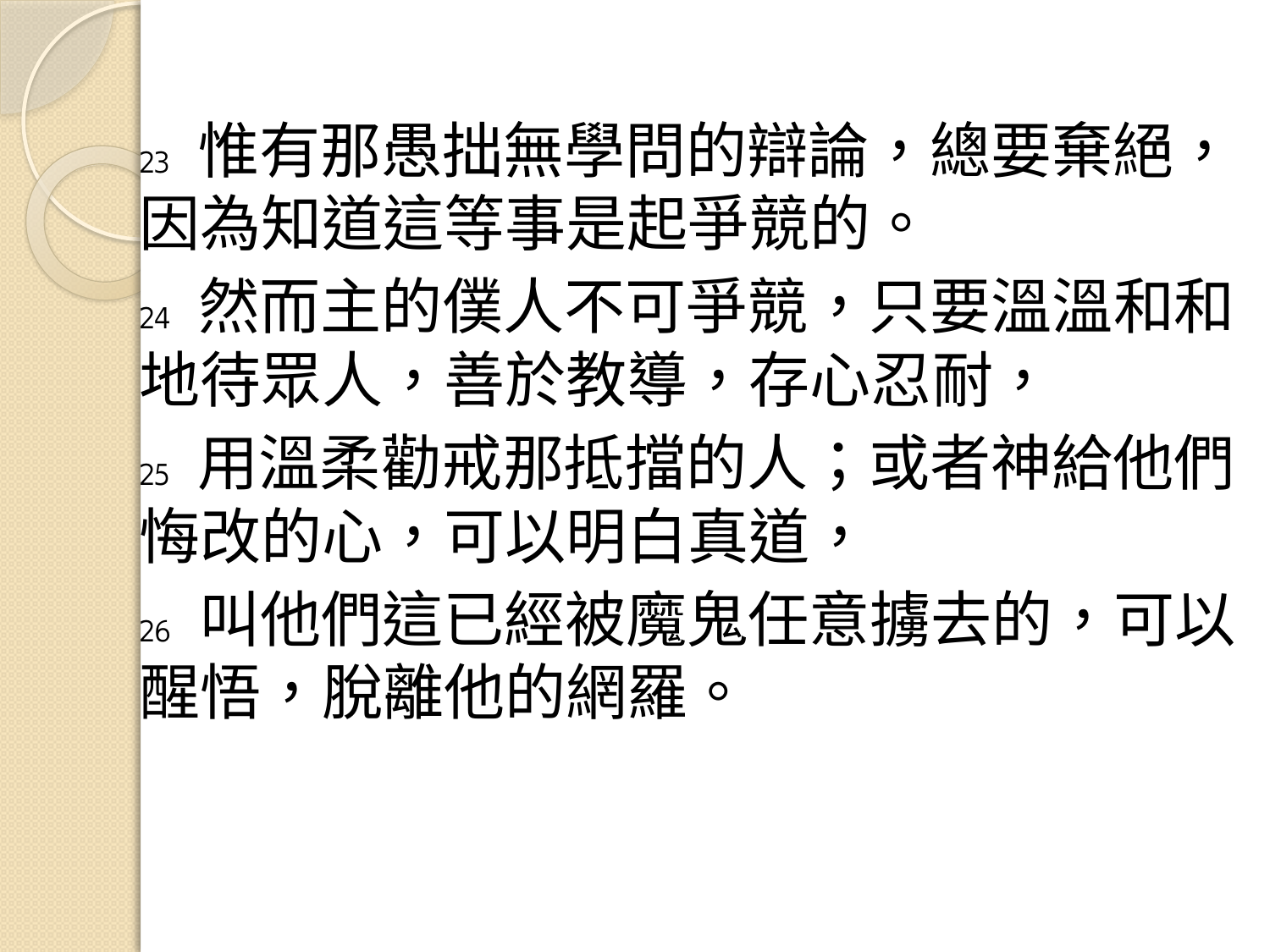

23 惟有那愚拙無學問的辯論，總要棄絕，因為知道這等事是起爭競的。
24 然而主的僕人不可爭競，只要溫溫和和地待眾人，善於教導，存心忍耐，
25 用溫柔勸戒那抵擋的人；或者神給他們悔改的心，可以明白真道，
26 叫他們這已經被魔鬼任意擄去的，可以醒悟，脫離他的網羅。